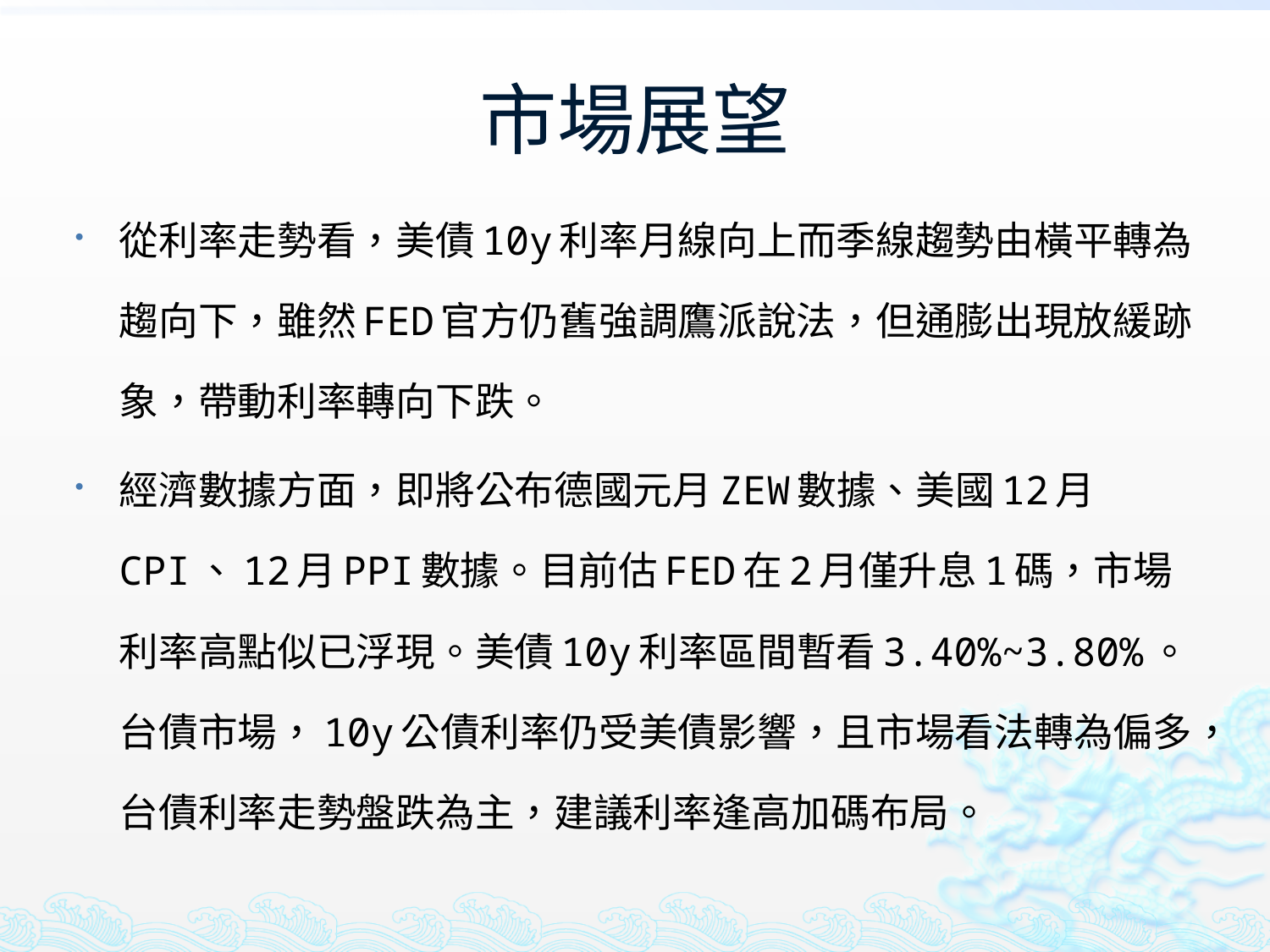

# 市場展望
從利率走勢看，美債10y利率月線向上而季線趨勢由橫平轉為趨向下，雖然FED官方仍舊強調鷹派說法，但通膨出現放緩跡象，帶動利率轉向下跌。
經濟數據方面，即將公布德國元月ZEW數據、美國12月CPI、12月PPI數據。目前估FED在2月僅升息1碼，市場利率高點似已浮現。美債10y利率區間暫看3.40%~3.80%。台債市場，10y公債利率仍受美債影響，且市場看法轉為偏多，台債利率走勢盤跌為主，建議利率逢高加碼布局。